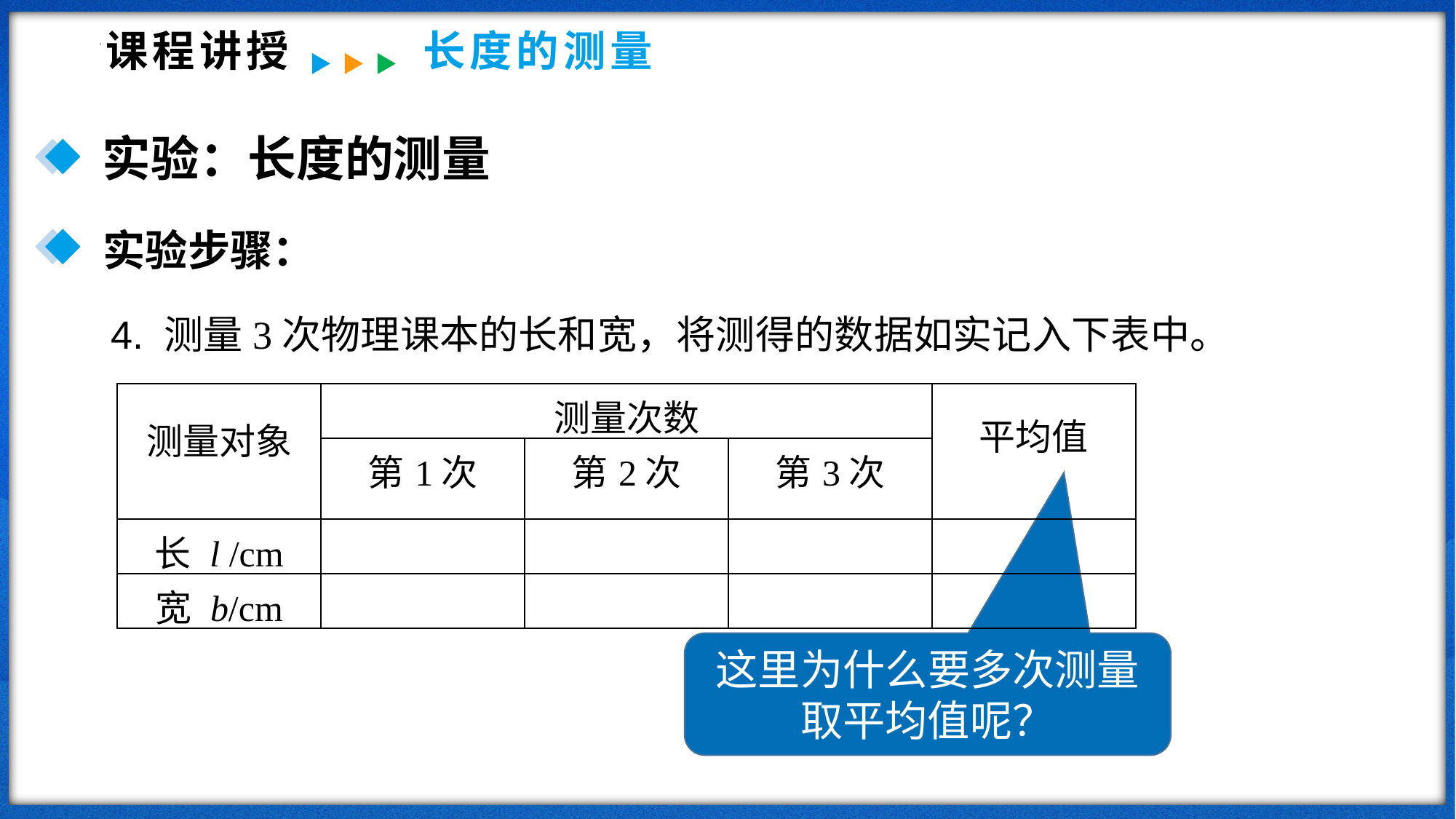

课程讲授
长度的测量

实验：长度的测量

实验步骤：

4. 测量3次物理课本的长和宽，将测得的数据如实记入下表中。
| 测量对象 | 测量次数 |  |  | 平均值 |
| --- | --- | --- | --- | --- |
|  | 第1次 | 第2次 | 第3次 |  |
| 长 l /cm |  |  |  |  |
| 宽 b/cm |  |  |  |  |
这里为什么要多次测量取平均值呢？